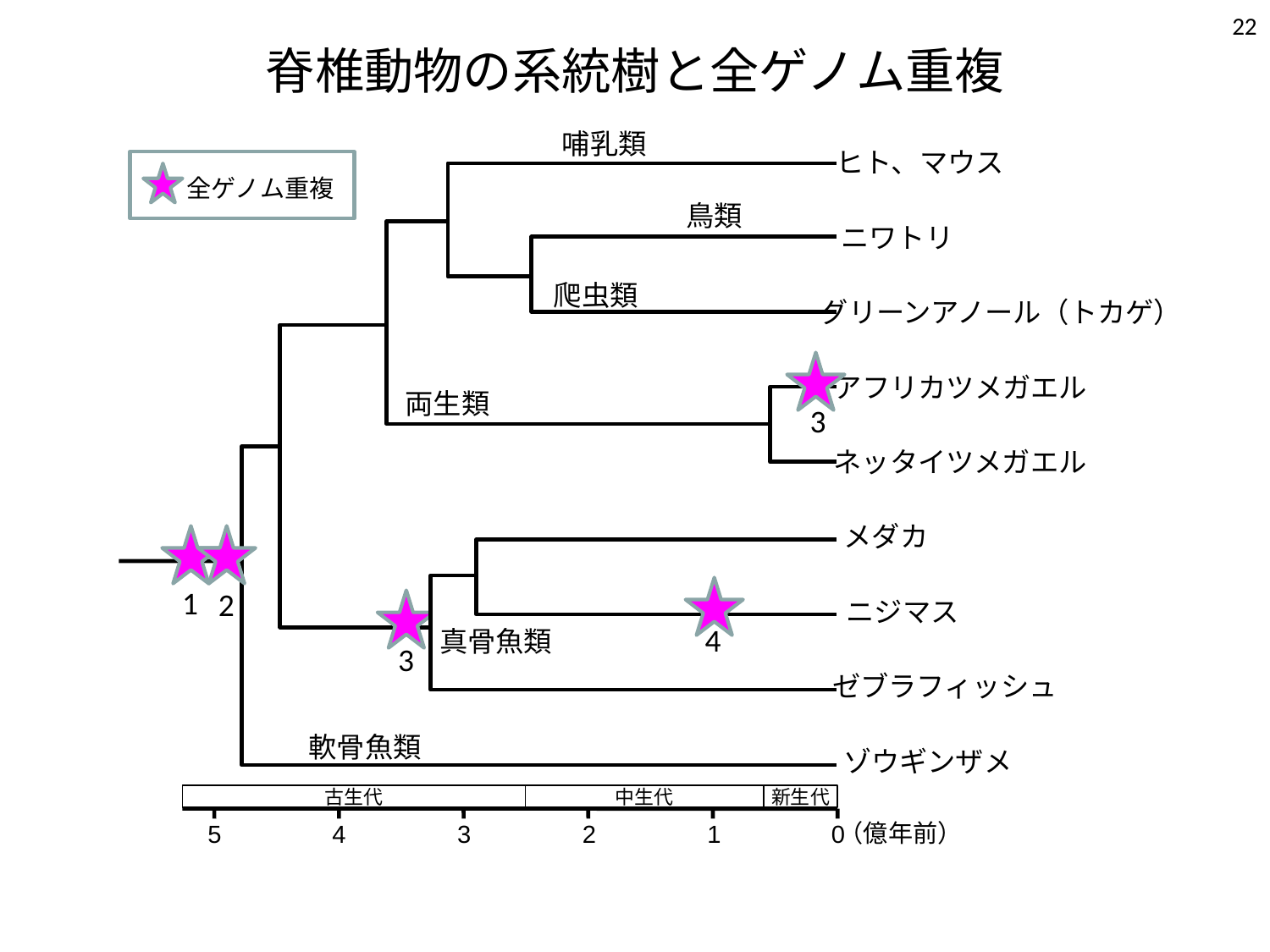

22
脊椎動物の系統樹と全ゲノム重複
哺乳類
ヒト、マウス

全ゲノム重複
鳥類
ニワトリ

爬虫類
グリーンアノール（トカゲ）

アフリカツメガエル
両生類

ネッタイツメガエル

メダカ

ニジマス
真骨魚類
ゼブラフィッシュ
軟骨魚類
ゾウギンザメ
古生代
中生代
新生代

（億年前）
5
4
3
2
1
0
3
1
2
4
3